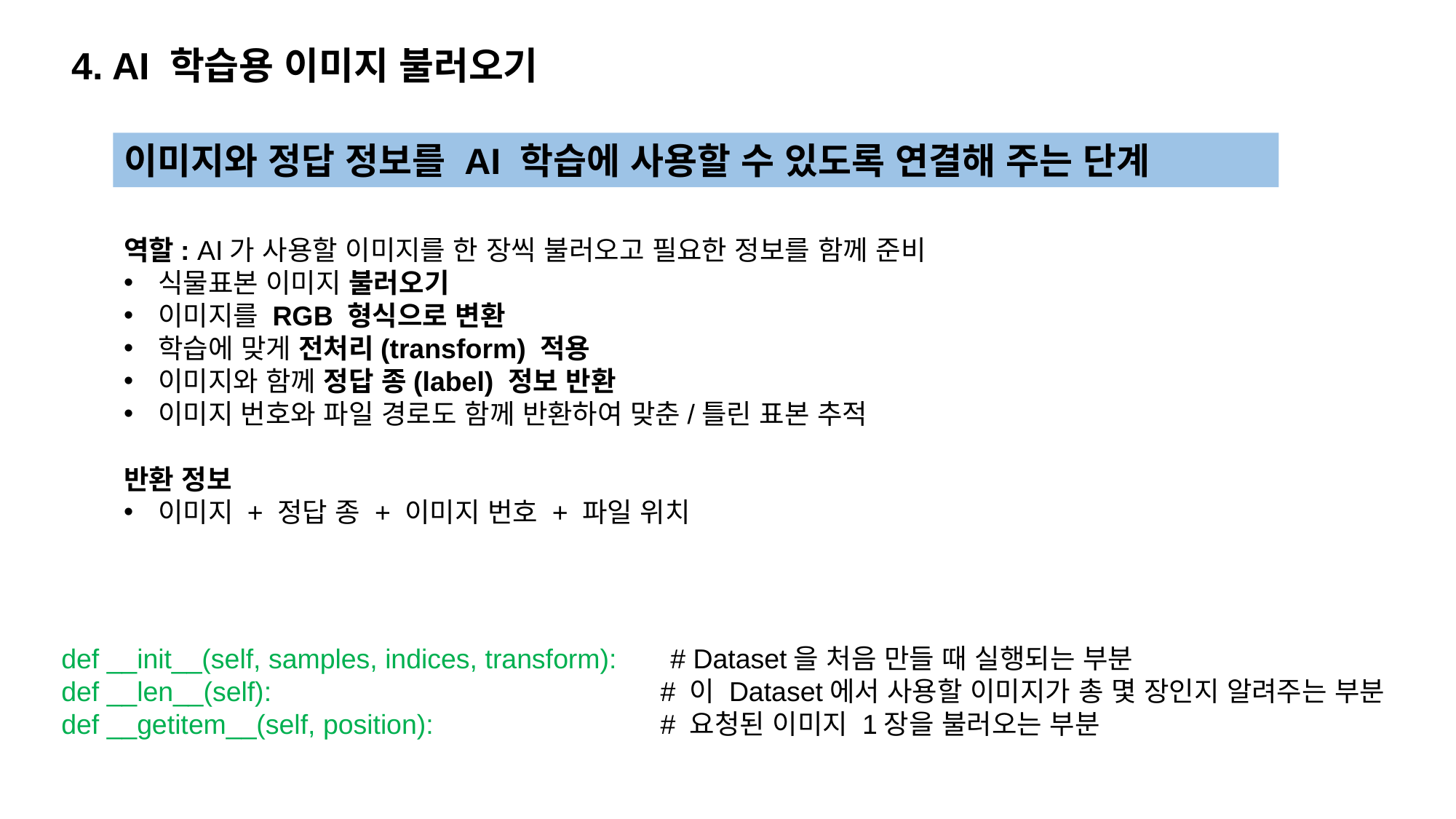

4. AI 학습용 이미지 불러오기
이미지와 정답 정보를 AI 학습에 사용할 수 있도록 연결해 주는 단계
역할: AI가 사용할 이미지를 한 장씩 불러오고 필요한 정보를 함께 준비
식물표본 이미지 불러오기
이미지를 RGB 형식으로 변환
학습에 맞게 전처리(transform) 적용
이미지와 함께 정답 종(label) 정보 반환
이미지 번호와 파일 경로도 함께 반환하여 맞춘/틀린 표본 추적

반환 정보
이미지 + 정답 종 + 이미지 번호 + 파일 위치
def __init__(self, samples, indices, transform):       # Dataset을 처음 만들 때 실행되는 부분
def __len__(self): 				       # 이 Dataset에서 사용할 이미지가 총 몇 장인지 알려주는 부분
def __getitem__(self, position):     		       # 요청된 이미지 1장을 불러오는 부분